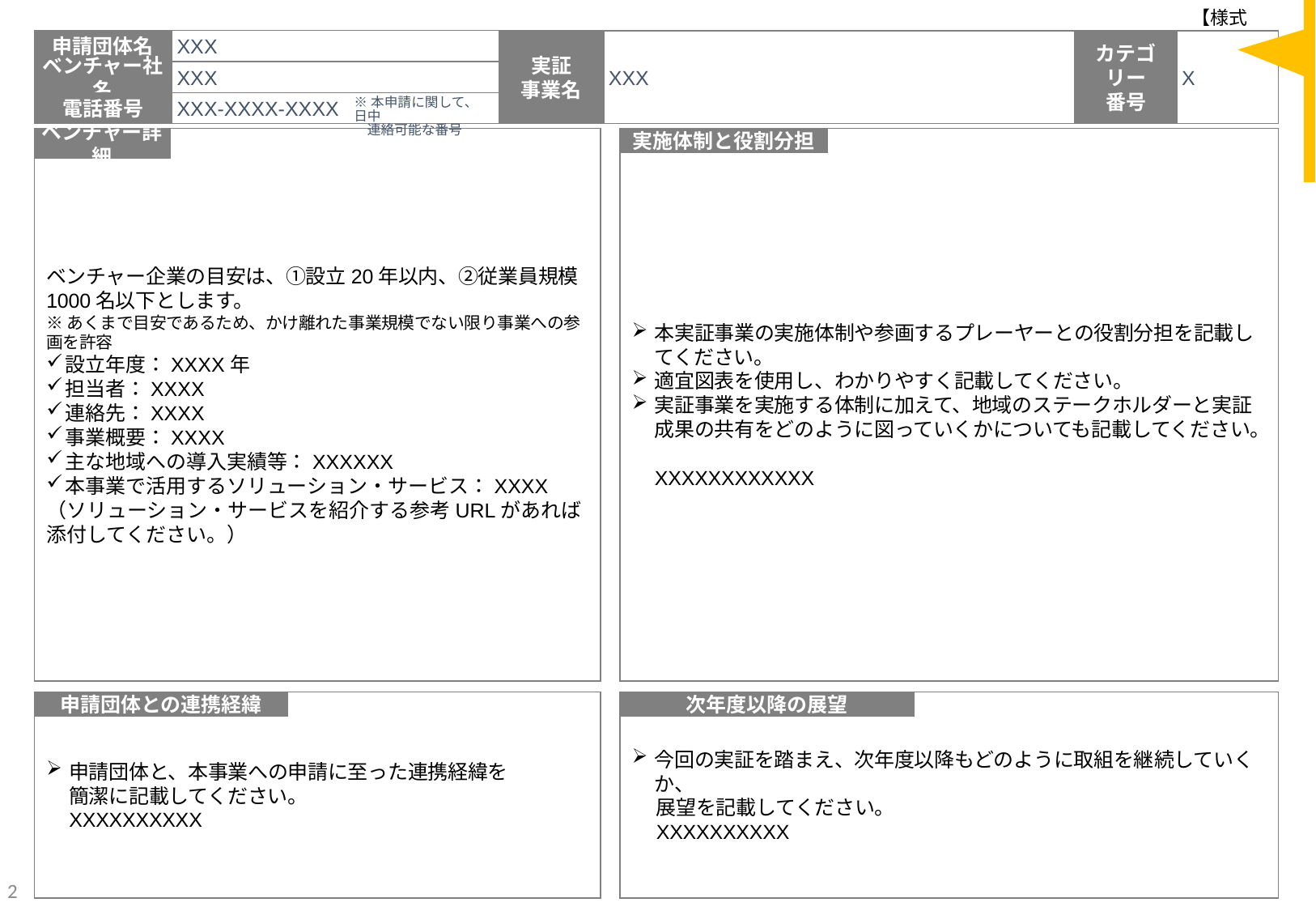

【申請団体様】
該当するカテゴリーの番号を記載ください。
① マナー啓発等を目的とした情報発信・多言語対応
② 予約・決済、通信環境の整備
③ 混雑対応
④ 二次交通の円滑な利用・周遊促進
⑤ 災害等非常時対策
⑥ 情報収集・分析、マーケティング関連
⑦ その他受入環境の向上を目的としたサービス導
【様式1】
カテゴリー
番号
X
実証
事業名
XXX
申請団体名
XXX
ベンチャー社名
XXX
電話番号
XXX-XXXX-XXXX
※本申請に関して、日中
　連絡可能な番号
ベンチャー企業の目安は、①設立20年以内、②従業員規模1000名以下とします。
※あくまで目安であるため、かけ離れた事業規模でない限り事業への参画を許容
設立年度：XXXX年
担当者：XXXX
連絡先：XXXX
事業概要：XXXX
主な地域への導入実績等：XXXXXX
本事業で活用するソリューション・サービス：XXXX
（ソリューション・サービスを紹介する参考URLがあれば添付してください。）
ベンチャー詳細
本実証事業の実施体制や参画するプレーヤーとの役割分担を記載してください。
適宜図表を使用し、わかりやすく記載してください。
実証事業を実施する体制に加えて、地域のステークホルダーと実証成果の共有をどのように図っていくかについても記載してください。
XXXXXXXXXXXX
実施体制と役割分担
申請団体との連携経緯
申請団体と、本事業への申請に至った連携経緯を
簡潔に記載してください。
XXXXXXXXXX
次年度以降の展望
今回の実証を踏まえ、次年度以降もどのように取組を継続していくか、
展望を記載してください。
XXXXXXXXXX
2